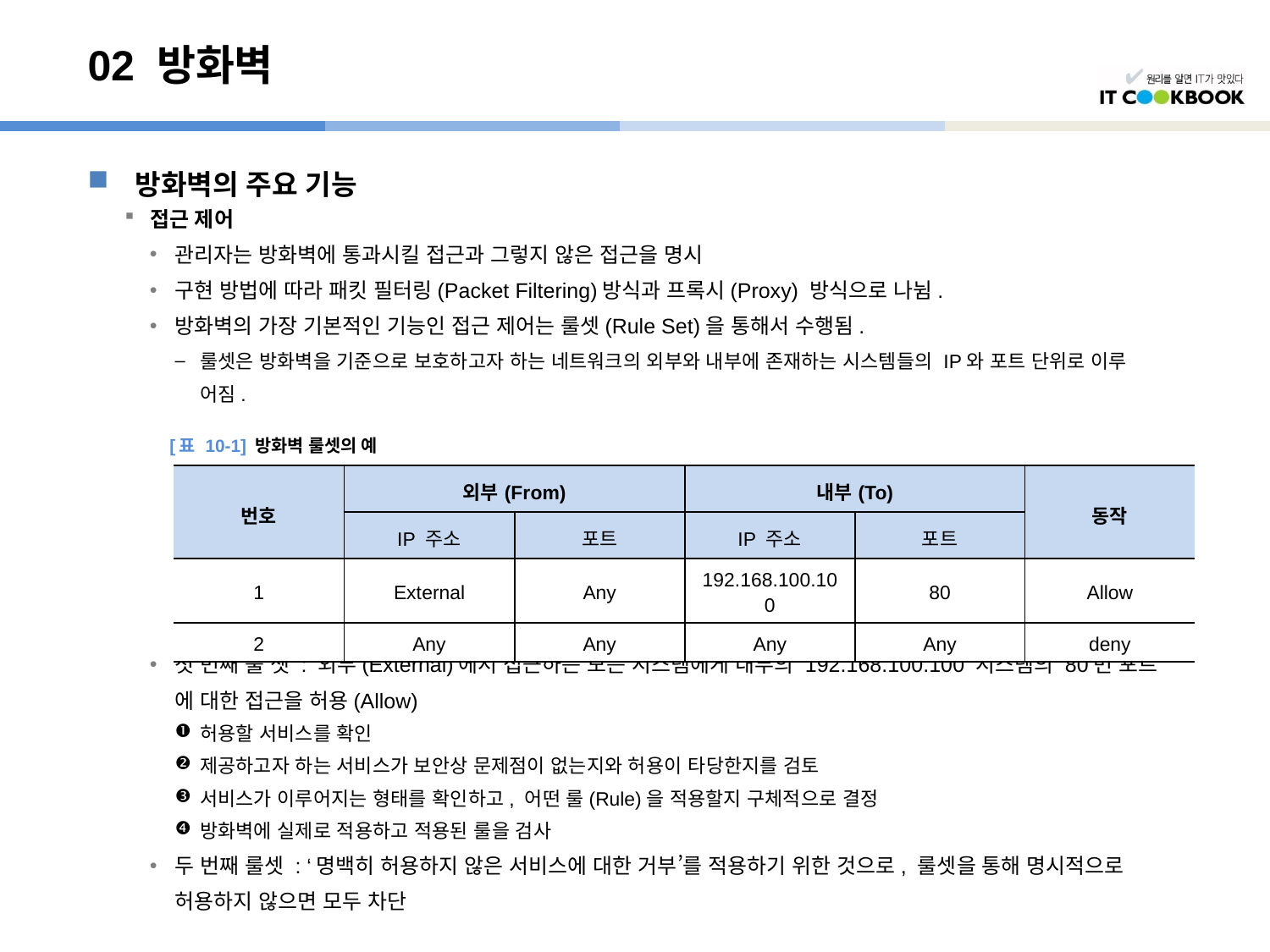

# 02 방화벽
방화벽의 주요 기능
접근 제어
관리자는 방화벽에 통과시킬 접근과 그렇지 않은 접근을 명시
구현 방법에 따라 패킷 필터링(Packet Filtering)방식과 프록시(Proxy) 방식으로 나뉨.
방화벽의 가장 기본적인 기능인 접근 제어는 룰셋(Rule Set)을 통해서 수행됨.
룰셋은 방화벽을 기준으로 보호하고자 하는 네트워크의 외부와 내부에 존재하는 시스템들의 IP와 포트 단위로 이루
	어짐.

첫 번째 룰 셋 : 외부(External)에서 접근하는 모든 시스템에게 내부의 192.168.100.100 시스템의 80번 포트
	에 대한 접근을 허용(Allow)
허용할 서비스를 확인
제공하고자 하는 서비스가 보안상 문제점이 없는지와 허용이 타당한지를 검토
서비스가 이루어지는 형태를 확인하고, 어떤 룰(Rule)을 적용할지 구체적으로 결정
방화벽에 실제로 적용하고 적용된 룰을 검사
두 번째 룰셋 : ‘명백히 허용하지 않은 서비스에 대한 거부’를 적용하기 위한 것으로, 룰셋을 통해 명시적으로
	허용하지 않으면 모두 차단

[표 10-1] 방화벽 룰셋의 예
| 번호 | 외부(From) |  | 내부(To) |  | 동작 |
| --- | --- | --- | --- | --- | --- |
|  | IP 주소 | 포트 | IP 주소 | 포트 |  |
| 1 | External | Any | 192.168.100.100 | 80 | Allow |
| 2 | Any | Any | Any | Any | deny |